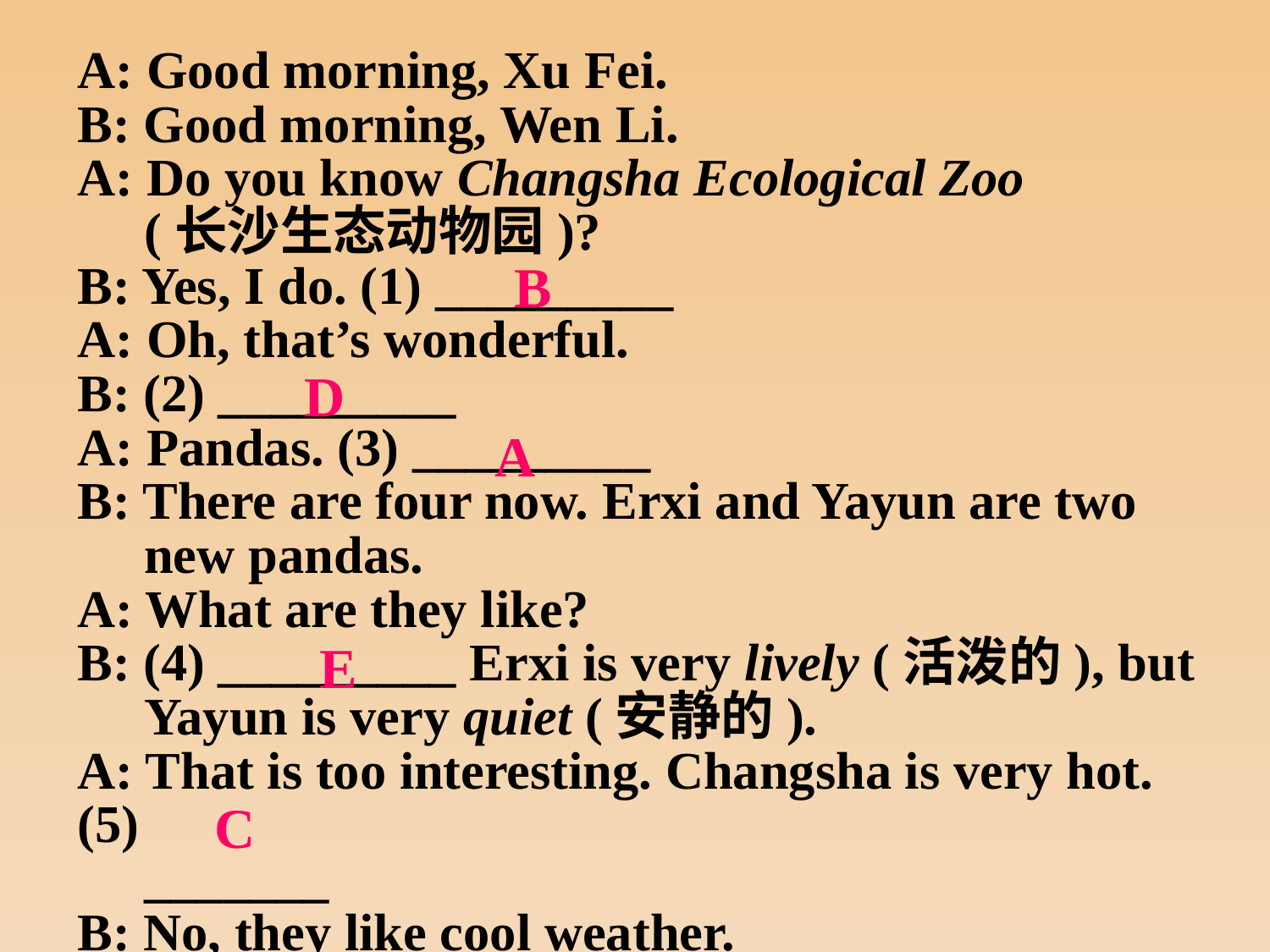

A: Good morning, Xu Fei.
B: Good morning, Wen Li.
A: Do you know Changsha Ecological Zoo
     (长沙生态动物园)?
B: Yes, I do. (1) _________
A: Oh, that’s wonderful.
B: (2) _________
A: Pandas. (3) _________
B: There are four now. Erxi and Yayun are two
     new pandas.
A: What are they like?
B: (4) _________ Erxi is very lively (活泼的), but
     Yayun is very quiet (安静的).
A: That is too interesting. Changsha is very hot. (5)
     _______
B: No, they like cool weather.
B
D
A
E
C